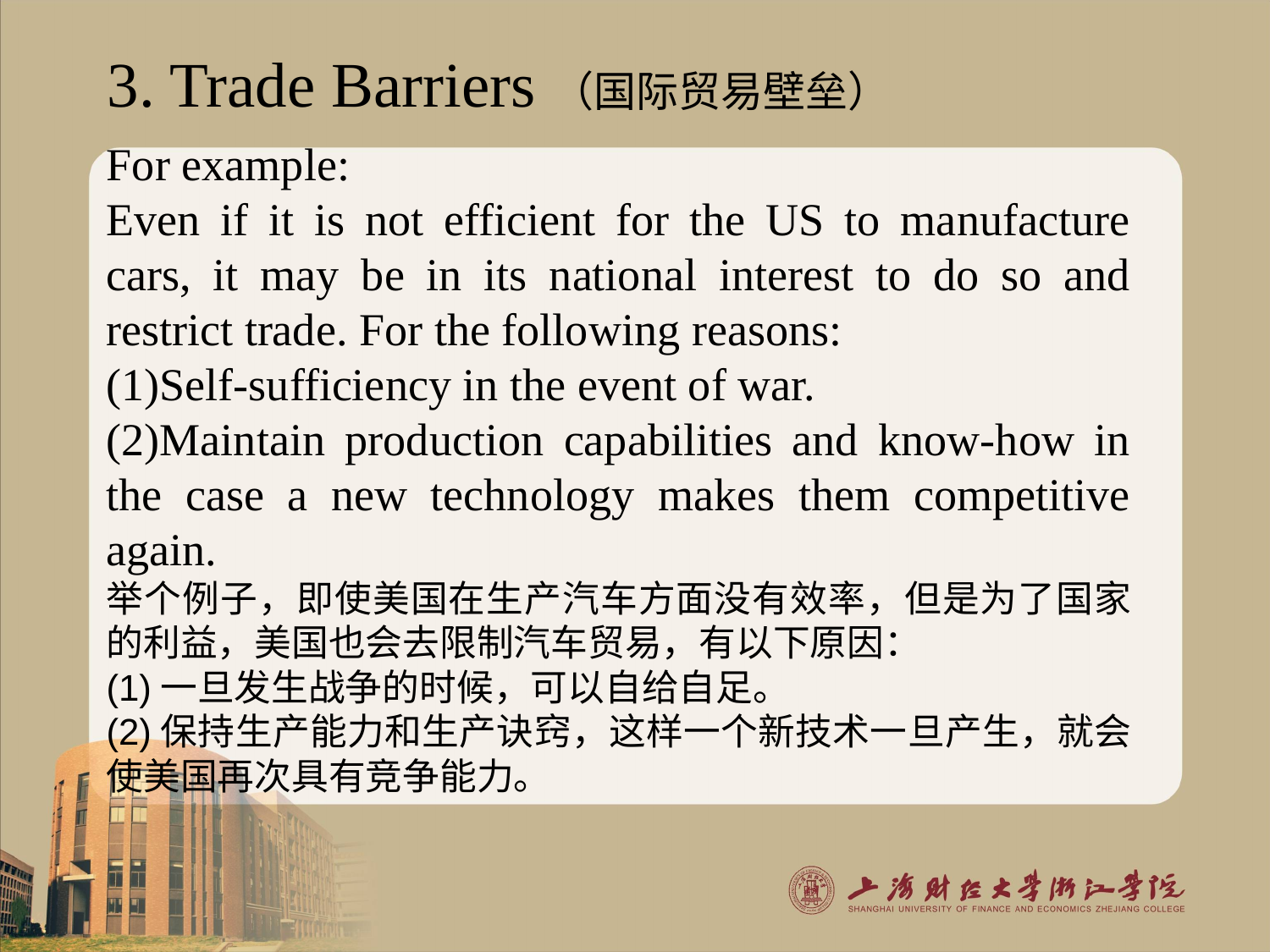

3. Trade Barriers（国际贸易壁垒）
For example:
Even if it is not efficient for the US to manufacture cars, it may be in its national interest to do so and restrict trade. For the following reasons:
(1)Self-sufficiency in the event of war.
(2)Maintain production capabilities and know-how in the case a new technology makes them competitive again.
举个例子，即使美国在生产汽车方面没有效率，但是为了国家的利益，美国也会去限制汽车贸易，有以下原因：
(1)一旦发生战争的时候，可以自给自足。
(2)保持生产能力和生产诀窍，这样一个新技术一旦产生，就会使美国再次具有竞争能力。